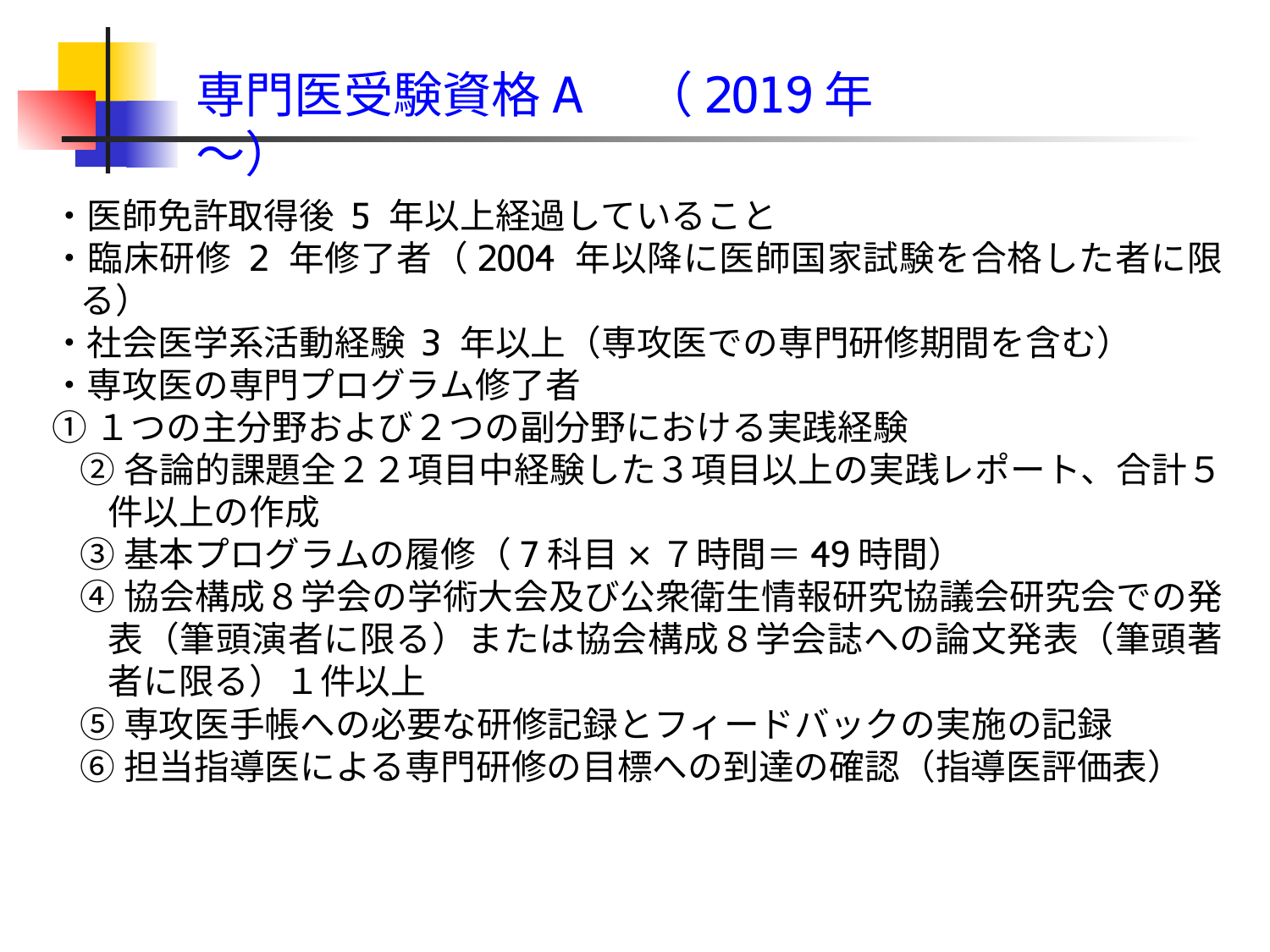

専門医受験資格A　（2019年～）
・医師免許取得後 5 年以上経過していること
・臨床研修 2 年修了者（2004 年以降に医師国家試験を合格した者に限る）
・社会医学系活動経験 3 年以上（専攻医での専門研修期間を含む）
・専攻医の専門プログラム修了者
①１つの主分野および２つの副分野における実践経験
②各論的課題全２２項目中経験した３項目以上の実践レポート、合計５件以上の作成
③基本プログラムの履修（7科目×７時間＝49時間）
④協会構成８学会の学術大会及び公衆衛生情報研究協議会研究会での発表（筆頭演者に限る）または協会構成８学会誌への論文発表（筆頭著者に限る）１件以上
⑤専攻医手帳への必要な研修記録とフィードバックの実施の記録
⑥担当指導医による専門研修の目標への到達の確認（指導医評価表）